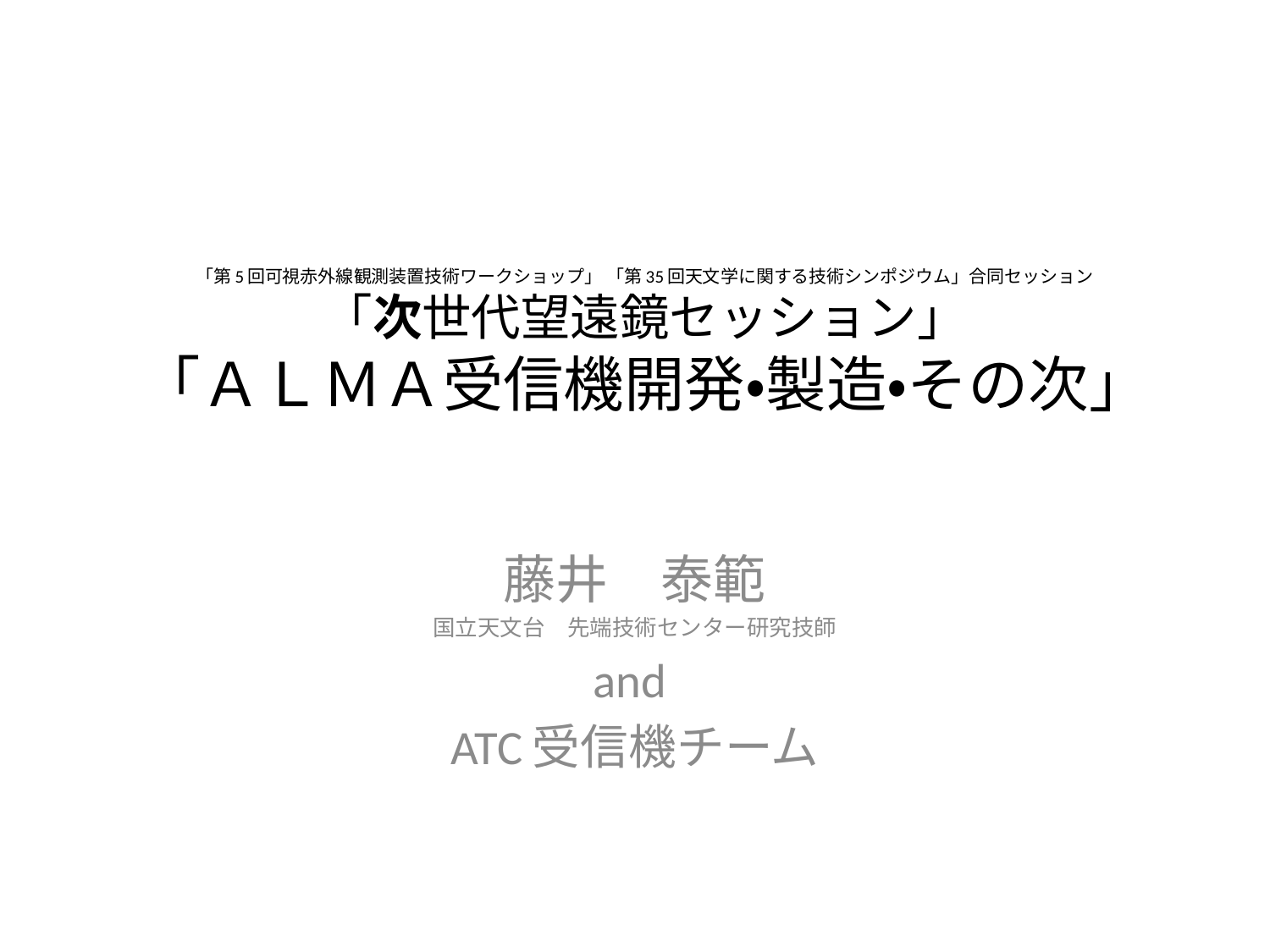

# 「第5回可視赤外線観測装置技術ワークショップ」 「第35回天文学に関する技術シンポジウム」合同セッション 「次世代望遠鏡セッション」 「ＡＬＭＡ受信機開発・製造・その次」
藤井　泰範
国立天文台　先端技術センター研究技師
and
ATC受信機チーム